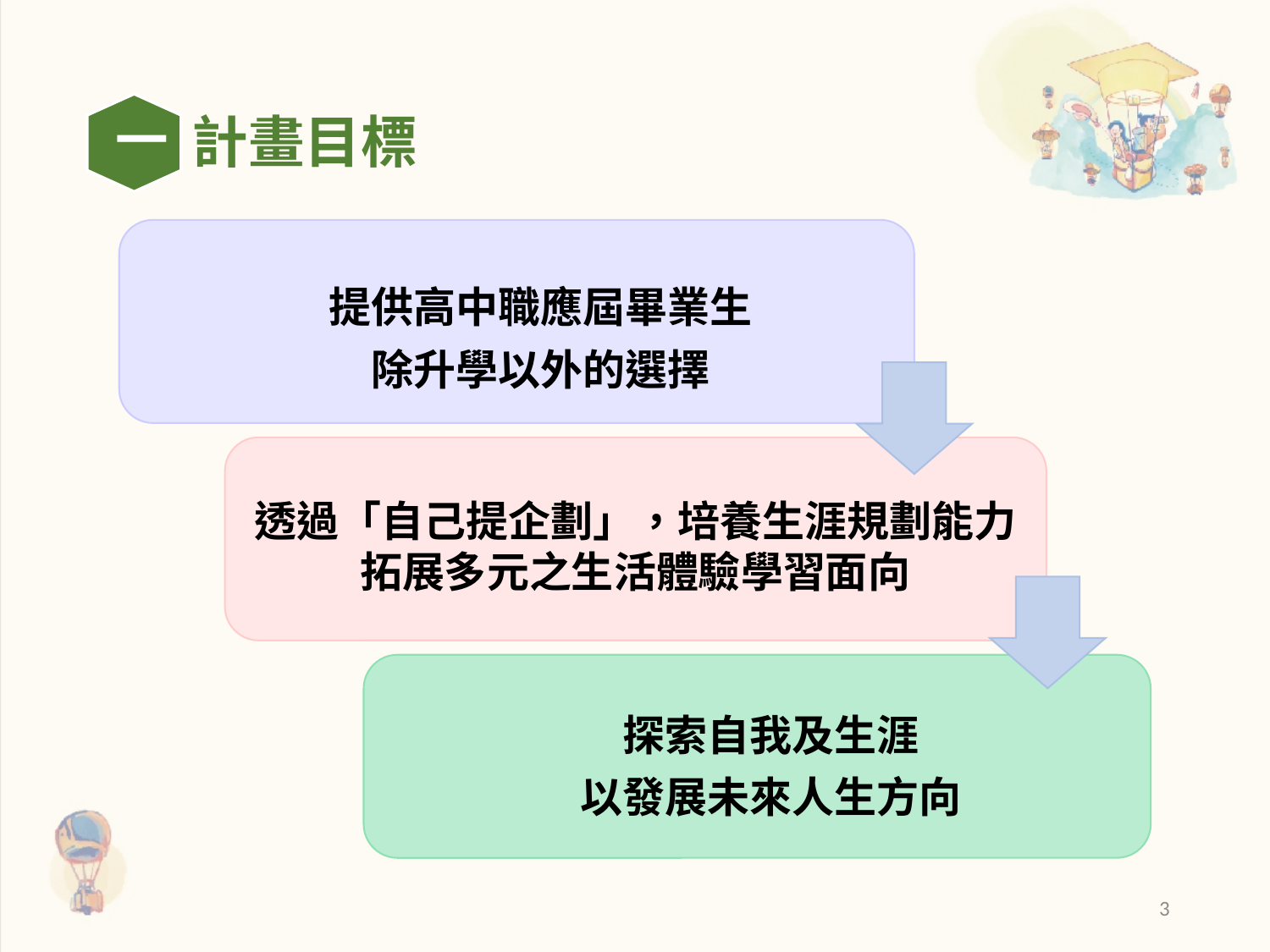

一
計畫目標

提供高中職應屆畢業生
除升學以外的選擇

透過「自己提企劃」，培養生涯規劃能力拓展多元之生活體驗學習面向

探索自我及生涯
以發展未來人生方向
3